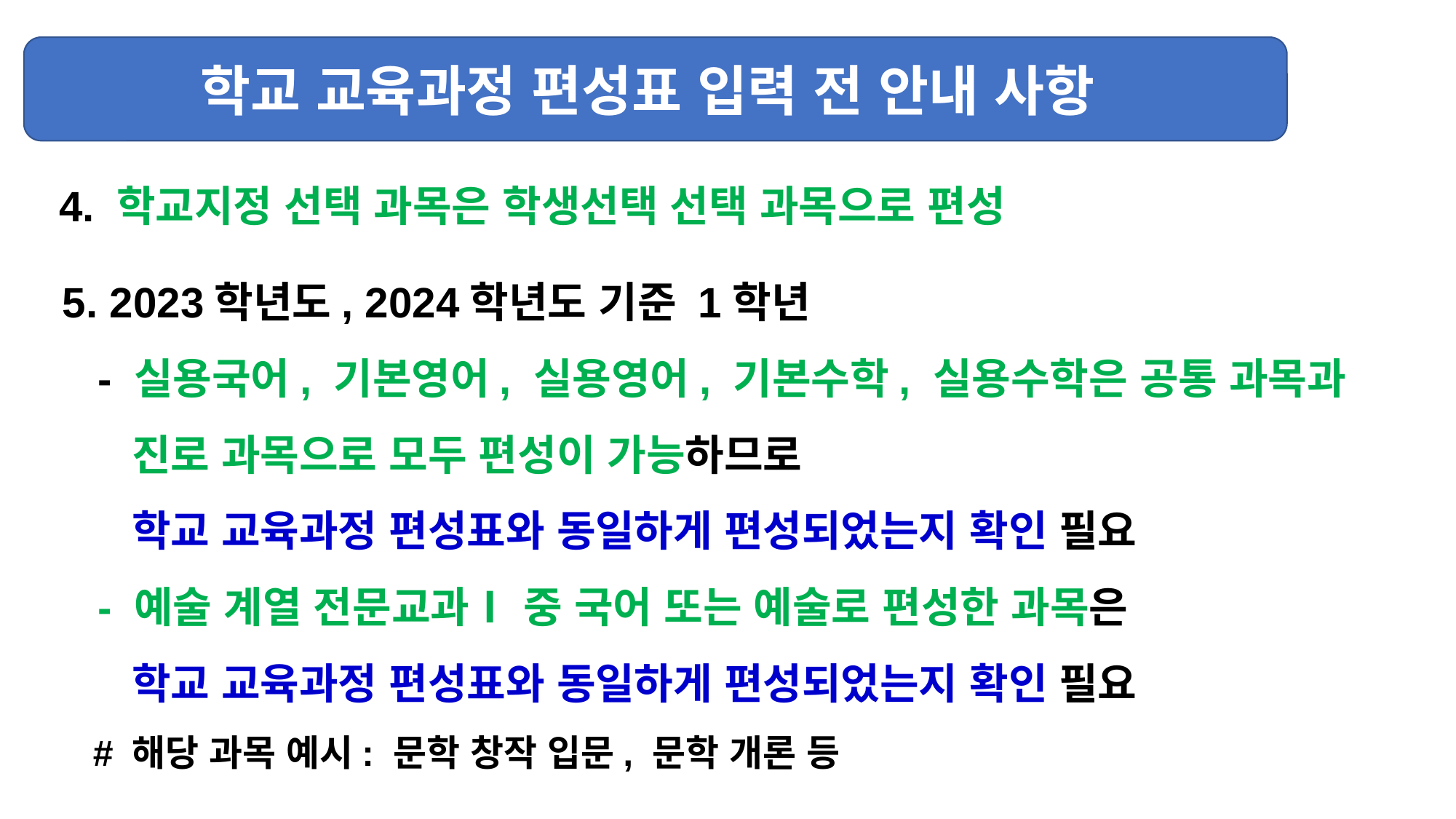

학교 교육과정 편성표 입력 전 안내 사항
4. 학교지정 선택 과목은 학생선택 선택 과목으로 편성
5. 2023학년도, 2024학년도 기준 1학년
   - 실용국어, 기본영어, 실용영어, 기본수학, 실용수학은 공통 과목과
     진로 과목으로 모두 편성이 가능하므로
     학교 교육과정 편성표와 동일하게 편성되었는지 확인 필요
   - 예술 계열 전문교과Ⅰ 중 국어 또는 예술로 편성한 과목은
     학교 교육과정 편성표와 동일하게 편성되었는지 확인 필요
   # 해당 과목 예시: 문학 창작 입문, 문학 개론 등